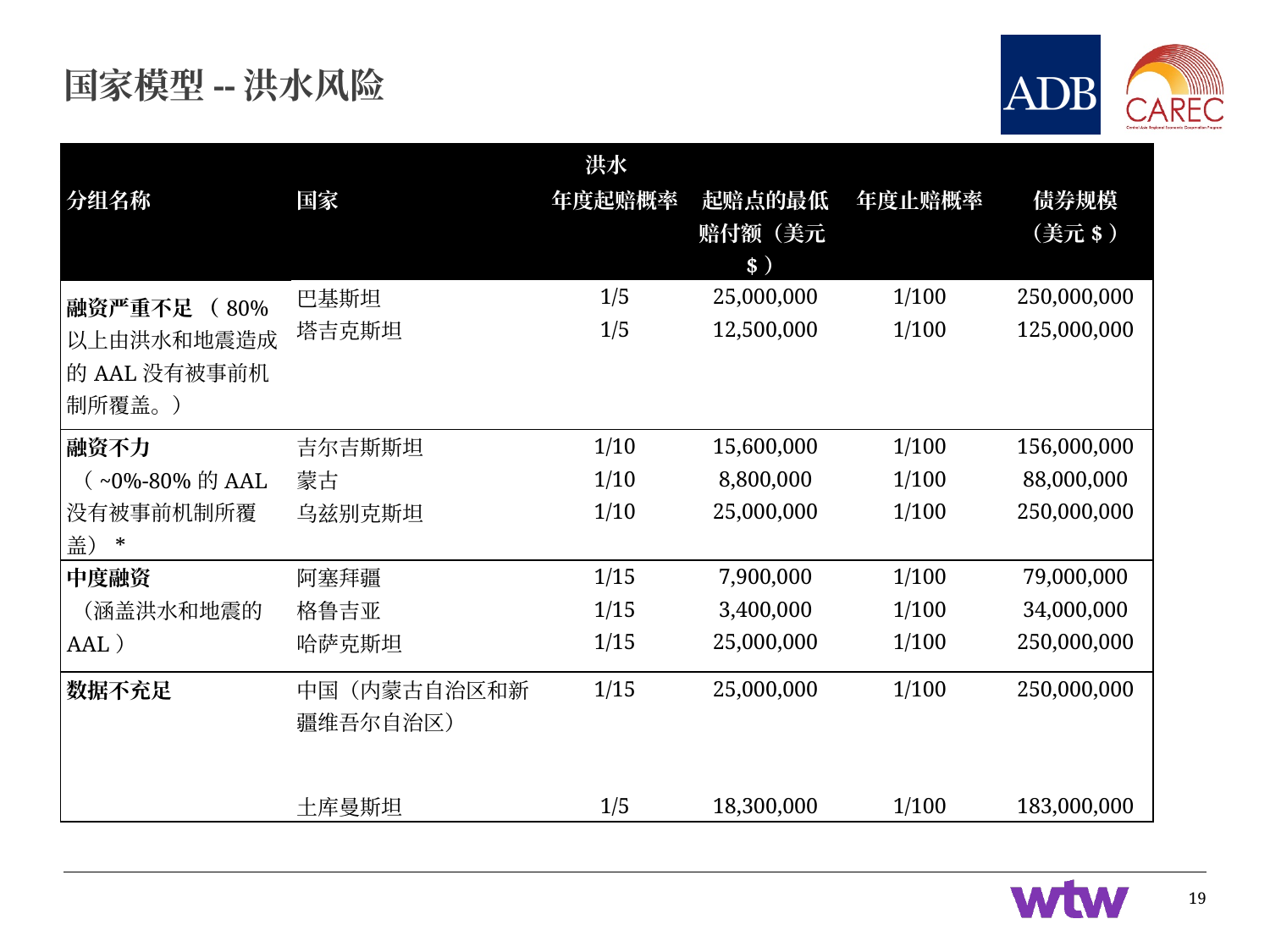

# 国家模型--洪水风险
| 洪水 |  |  |  |  |  |
| --- | --- | --- | --- | --- | --- |
| 分组名称 | 国家 | 年度起赔概率 | 起赔点的最低赔付额（美元$） | 年度止赔概率 | 债券规模 （美元$） |
| 融资严重不足 （80%以上由洪水和地震造成的AAL没有被事前机制所覆盖。） | 巴基斯坦 | 1/5 | 25,000,000 | 1/100 | 250,000,000 |
|  | 塔吉克斯坦 | 1/5 | 12,500,000 | 1/100 | 125,000,000 |
| 融资不力 （~0%-80%的AAL没有被事前机制所覆盖）\* | 吉尔吉斯斯坦 | 1/10 | 15,600,000 | 1/100 | 156,000,000 |
|  | 蒙古 | 1/10 | 8,800,000 | 1/100 | 88,000,000 |
|  | 乌兹别克斯坦 | 1/10 | 25,000,000 | 1/100 | 250,000,000 |
| 中度融资 （涵盖洪水和地震的AAL） | 阿塞拜疆 | 1/15 | 7,900,000 | 1/100 | 79,000,000 |
|  | 格鲁吉亚 | 1/15 | 3,400,000 | 1/100 | 34,000,000 |
|  | 哈萨克斯坦 | 1/15 | 25,000,000 | 1/100 | 250,000,000 |
| 数据不充足 | 中国（内蒙古自治区和新疆维吾尔自治区） | 1/15 | 25,000,000 | 1/100 | 250,000,000 |
|  | 土库曼斯坦 | 1/5 | 18,300,000 | 1/100 | 183,000,000 |
19